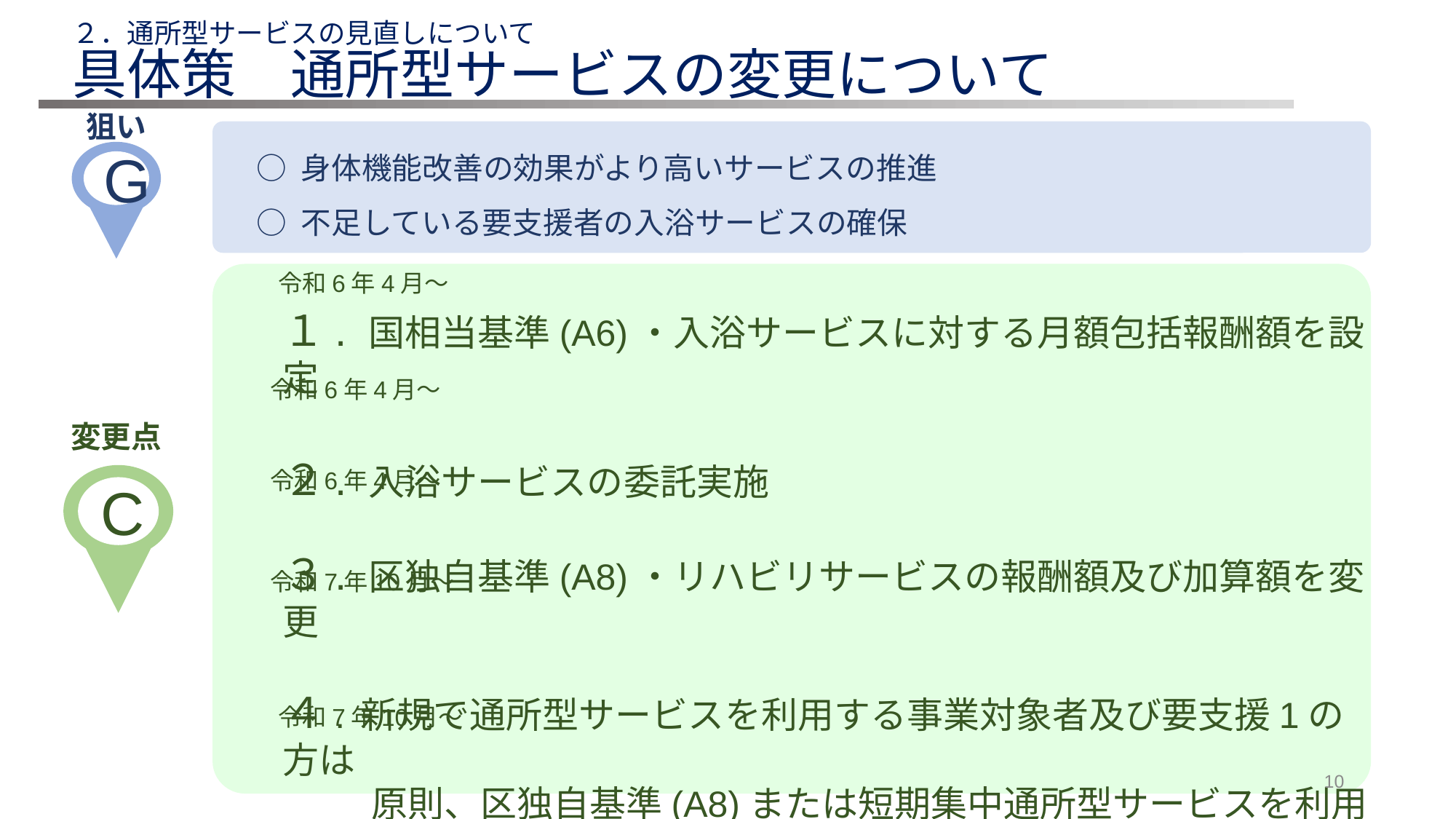

２．通所型サービスの見直しについて
具体策　通所型サービスの変更について

狙い

○ 身体機能改善の効果がより高いサービスの推進
○ 不足している要支援者の入浴サービスの確保

G

令和6年4月～

１. 国相当基準(A6)・入浴サービスに対する月額包括報酬額を設定
２. 入浴サービスの委託実施

３. 区独自基準(A8)・リハビリサービスの報酬額及び加算額を変更

４. 新規で通所型サービスを利用する事業対象者及び要支援1の方は
　　  原則、区独自基準(A8)または短期集中通所型サービスを利用

５. 事業対象者の国相当基準(A6)の利用制限
令和6年4月～
変更点
令和6年4月～

C

令和7年10月～
令和7年10月～
10